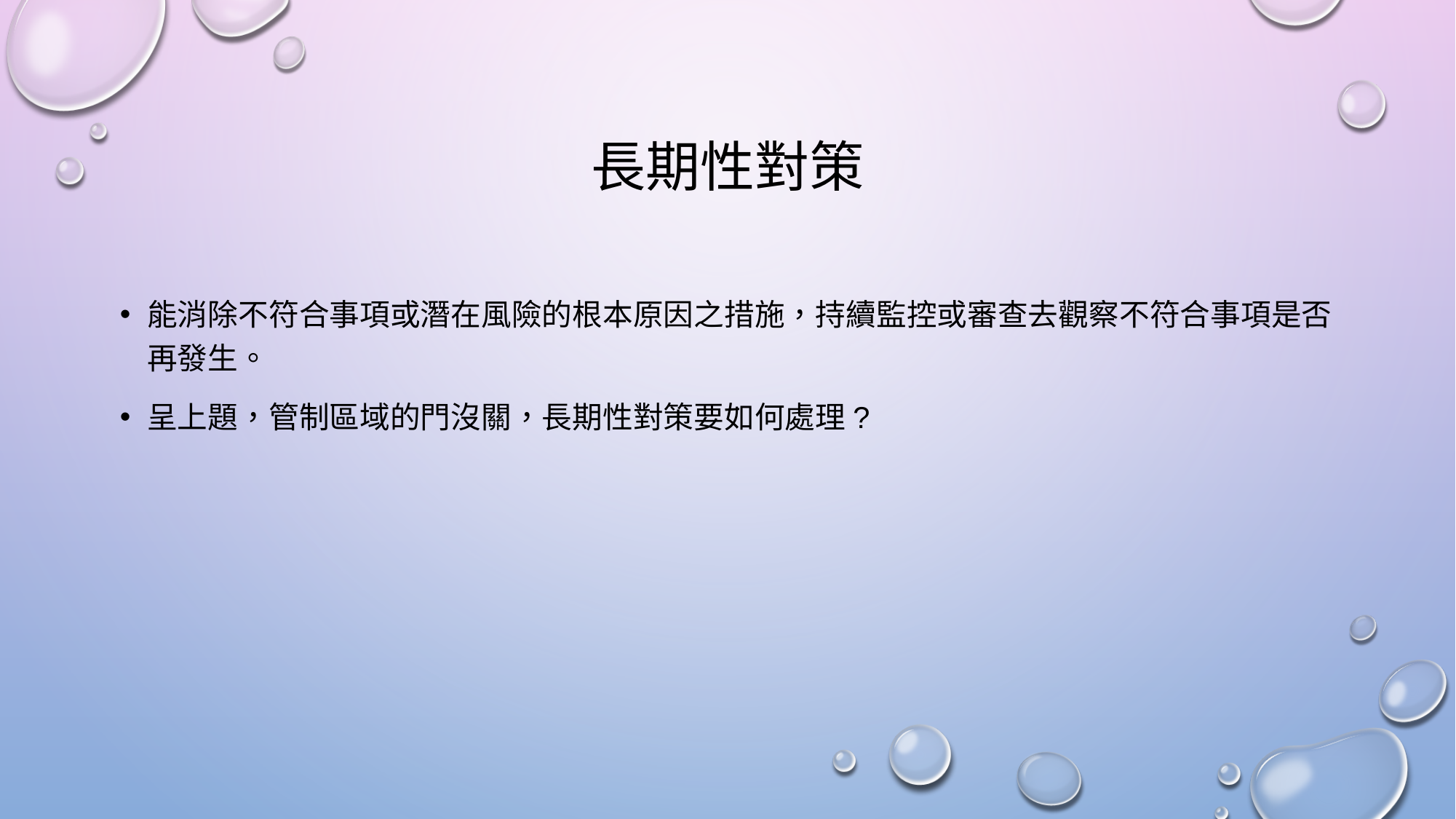

# 長期性對策
能消除不符合事項或潛在風險的根本原因之措施，持續監控或審查去觀察不符合事項是否再發生。
呈上題，管制區域的門沒關，長期性對策要如何處理?